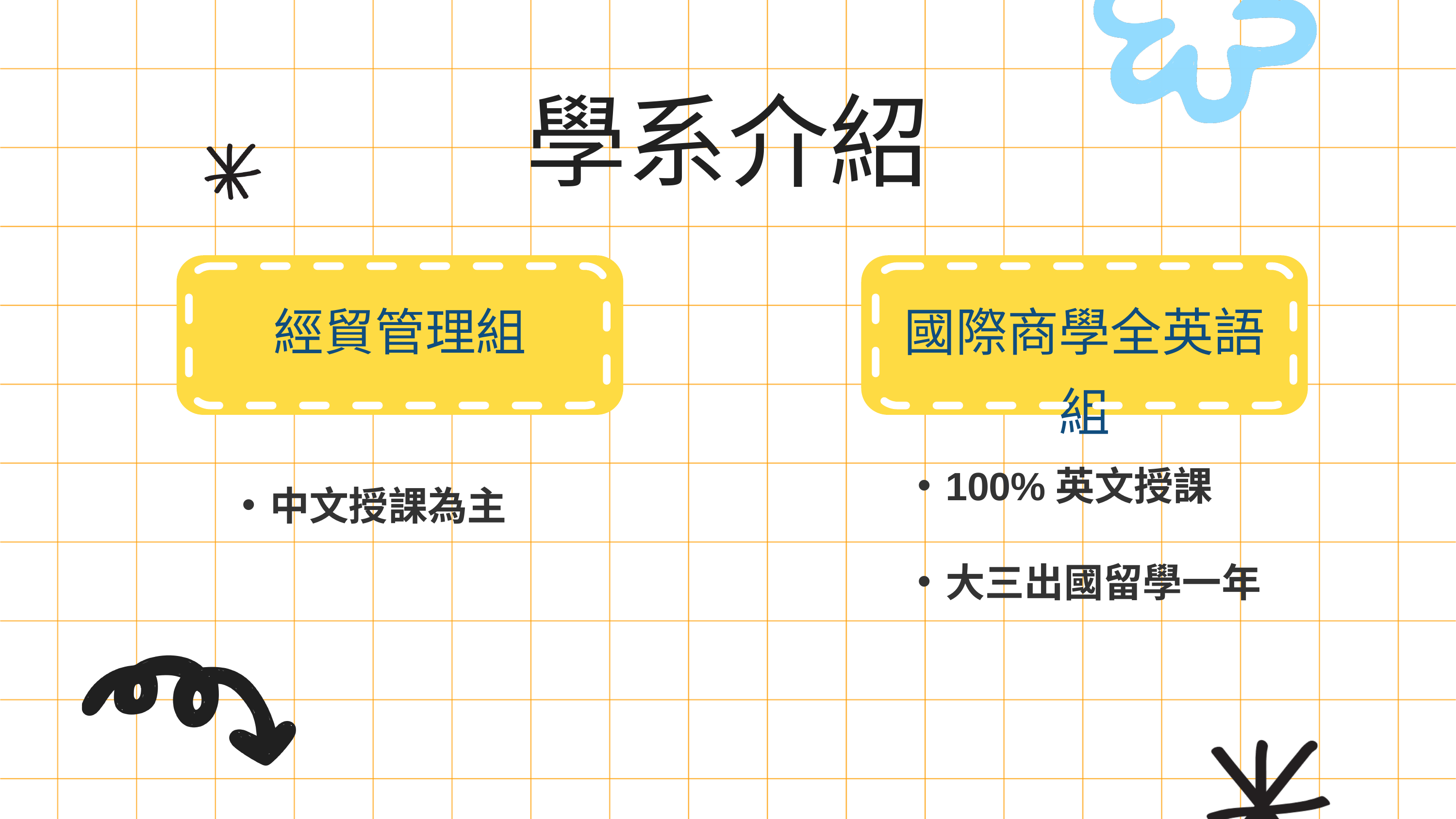

學系介紹

國際商學全英語組
經貿管理組
100%英文授課
中文授課為主
大三出國留學一年